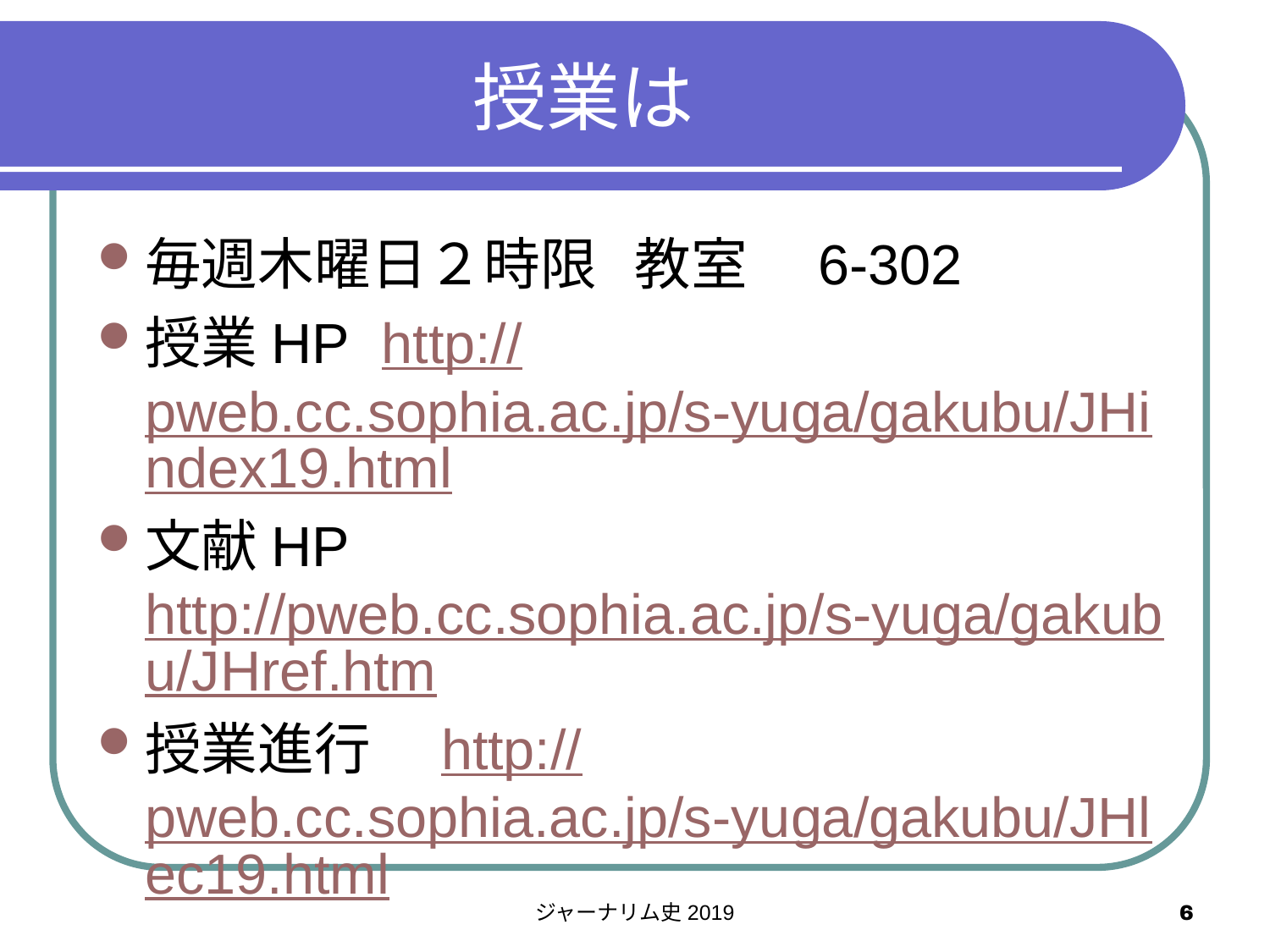

# 授業は
毎週木曜日２時限   教室　6-302
授業HP  http://pweb.cc.sophia.ac.jp/s-yuga/gakubu/JHindex19.html
文献HP http://pweb.cc.sophia.ac.jp/s-yuga/gakubu/JHref.htm
授業進行　http://pweb.cc.sophia.ac.jp/s-yuga/gakubu/JHlec19.html

ジャーナリム史2019
6